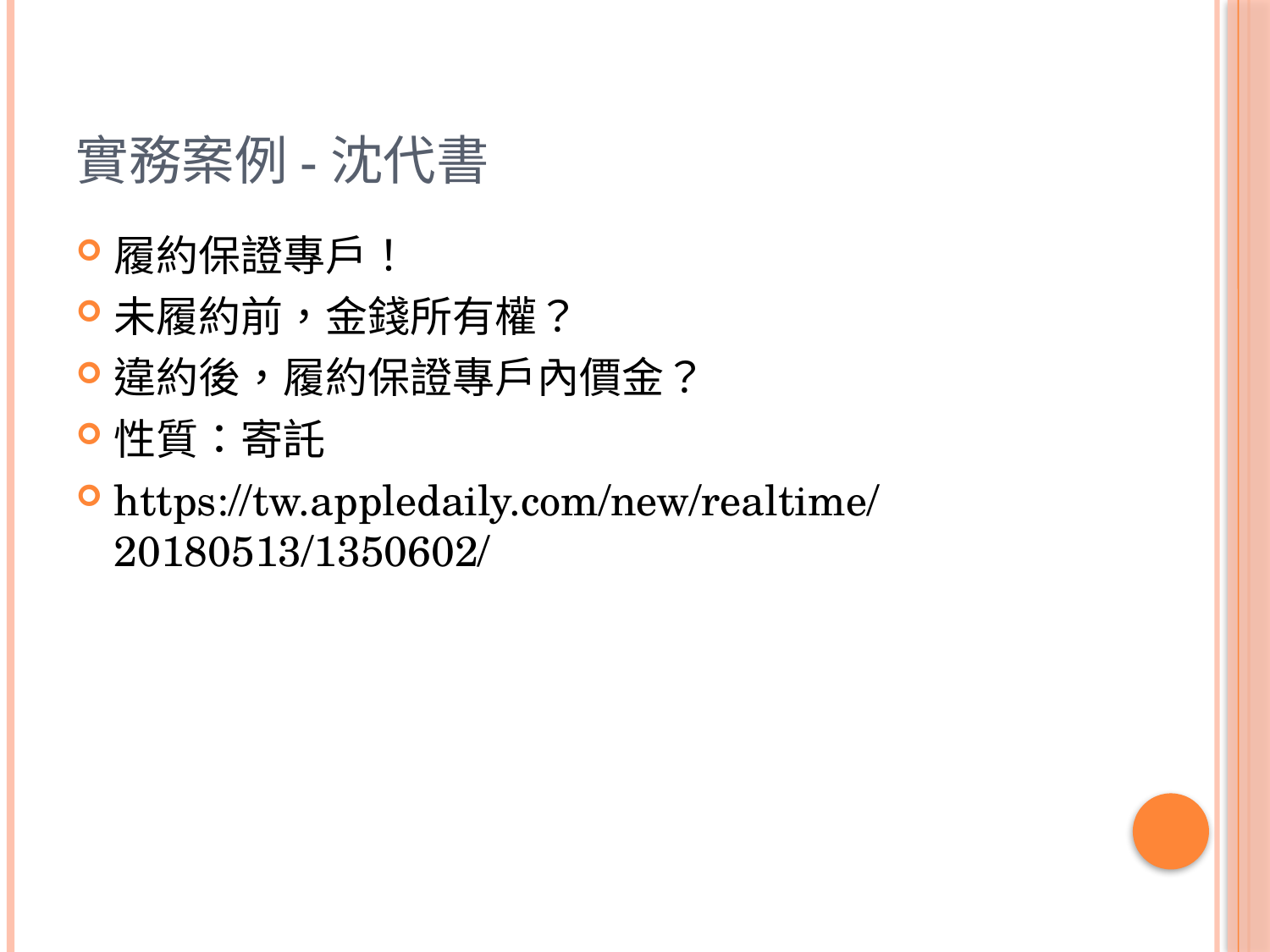

# 實務案例-沈代書
履約保證專戶！
未履約前，金錢所有權？
違約後，履約保證專戶內價金？
性質：寄託
https://tw.appledaily.com/new/realtime/20180513/1350602/